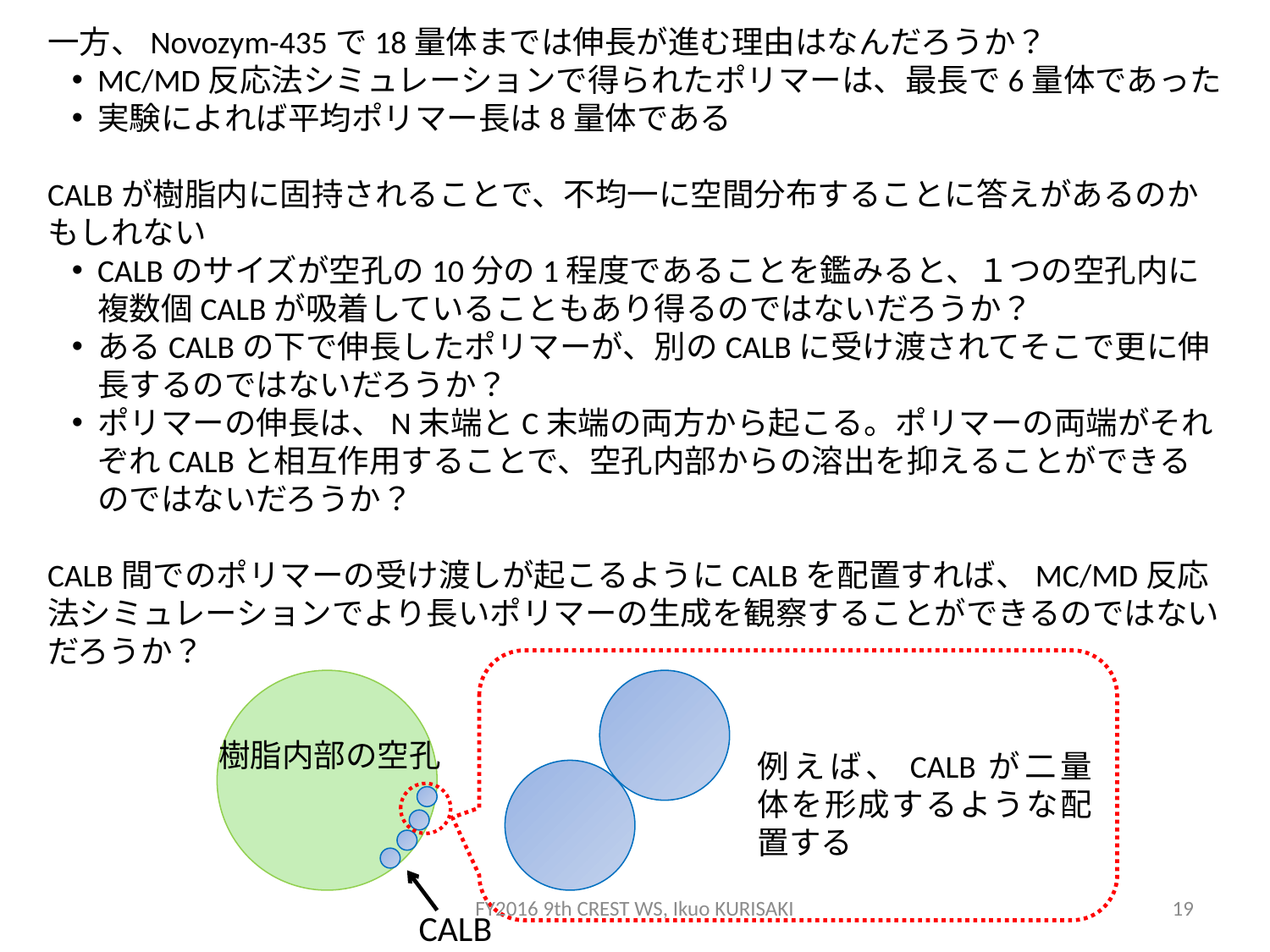

一方、Novozym-435で18量体までは伸長が進む理由はなんだろうか？
MC/MD反応法シミュレーションで得られたポリマーは、最長で6量体であった
実験によれば平均ポリマー長は8量体である

CALBが樹脂内に固持されることで、不均一に空間分布することに答えがあるのかもしれない
CALBのサイズが空孔の10分の1程度であることを鑑みると、１つの空孔内に複数個CALBが吸着していることもあり得るのではないだろうか？
あるCALBの下で伸長したポリマーが、別のCALBに受け渡されてそこで更に伸長するのではないだろうか？
ポリマーの伸長は、N末端とC末端の両方から起こる。ポリマーの両端がそれぞれCALBと相互作用することで、空孔内部からの溶出を抑えることができるのではないだろうか？

CALB間でのポリマーの受け渡しが起こるようにCALBを配置すれば、MC/MD反応法シミュレーションでより長いポリマーの生成を観察することができるのではないだろうか？

樹脂内部の空孔
例えば、CALBが二量体を形成するような配置する

FY2016 9th CREST WS, Ikuo KURISAKI
19
CALB